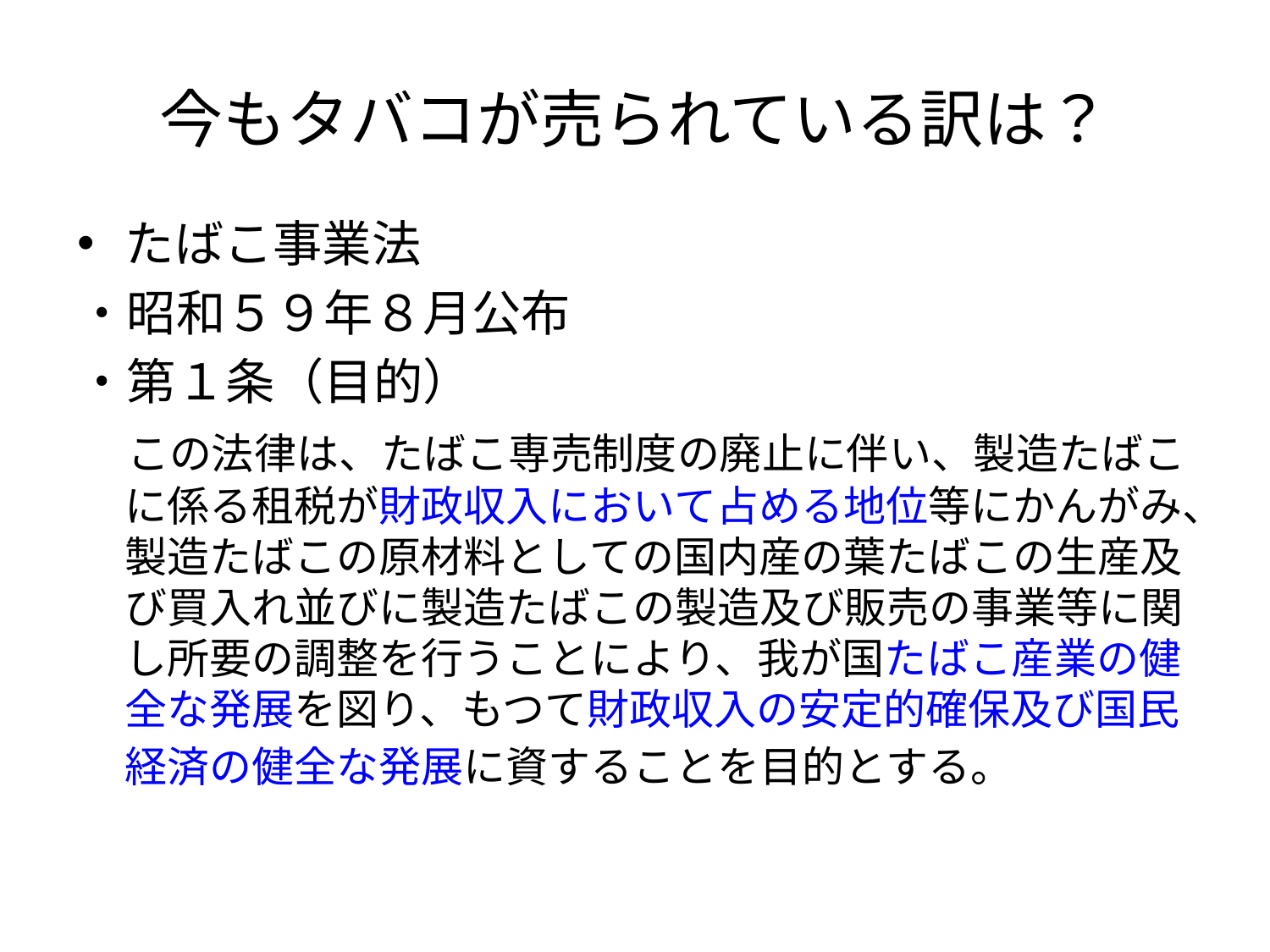

# 今もタバコが売られている訳は？
たばこ事業法
・昭和５９年８月公布
・第１条（目的）
　この法律は、たばこ専売制度の廃止に伴い、製造たばこに係る租税が財政収入において占める地位等にかんがみ、製造たばこの原材料としての国内産の葉たばこの生産及び買入れ並びに製造たばこの製造及び販売の事業等に関し所要の調整を行うことにより、我が国たばこ産業の健全な発展を図り、もつて財政収入の安定的確保及び国民経済の健全な発展に資することを目的とする。